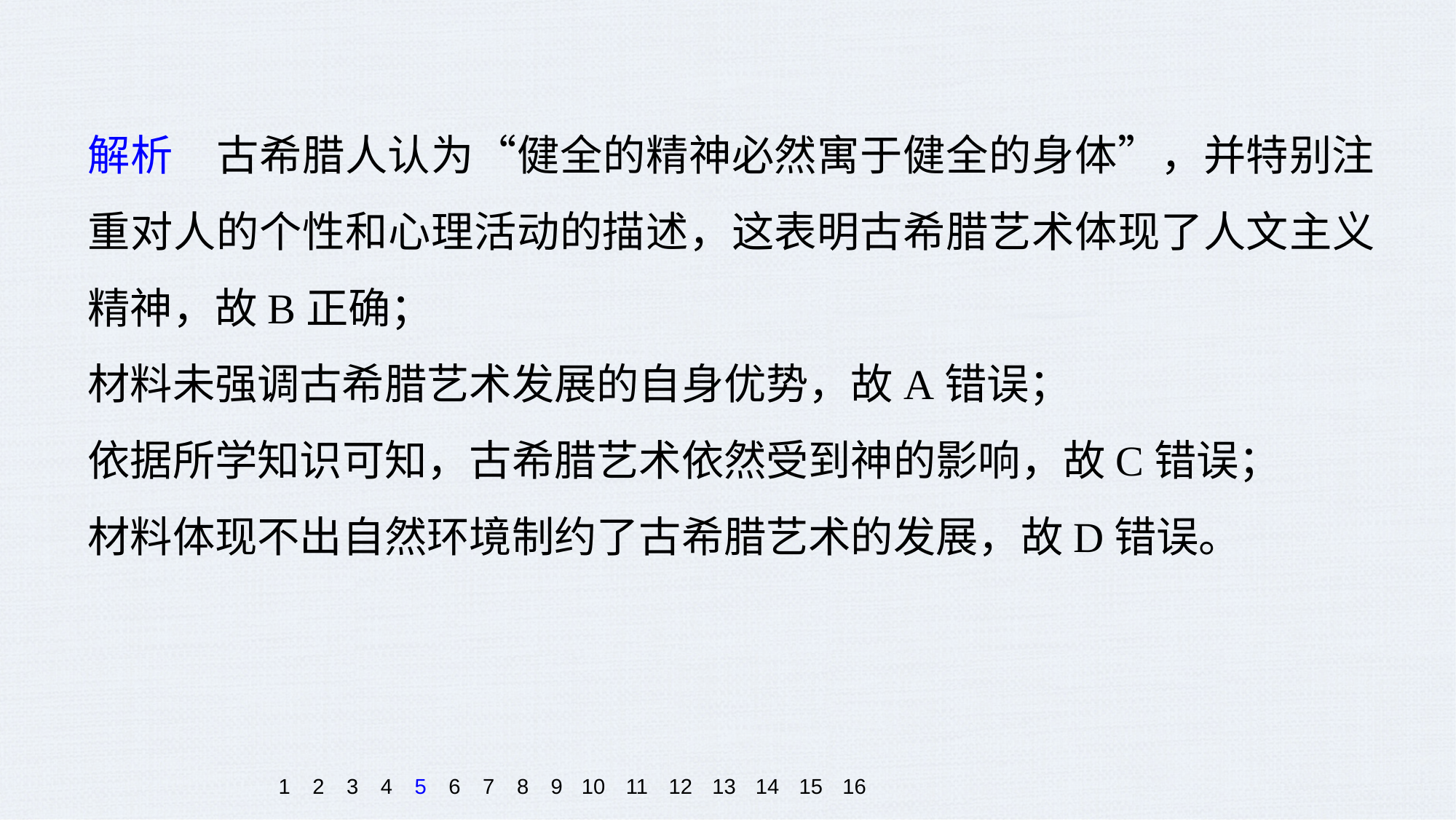

解析　古希腊人认为“健全的精神必然寓于健全的身体”，并特别注重对人的个性和心理活动的描述，这表明古希腊艺术体现了人文主义精神，故B正确；
材料未强调古希腊艺术发展的自身优势，故A错误；
依据所学知识可知，古希腊艺术依然受到神的影响，故C错误；
材料体现不出自然环境制约了古希腊艺术的发展，故D错误。
1
2
3
4
5
6
7
8
9
10
11
12
13
14
15
16